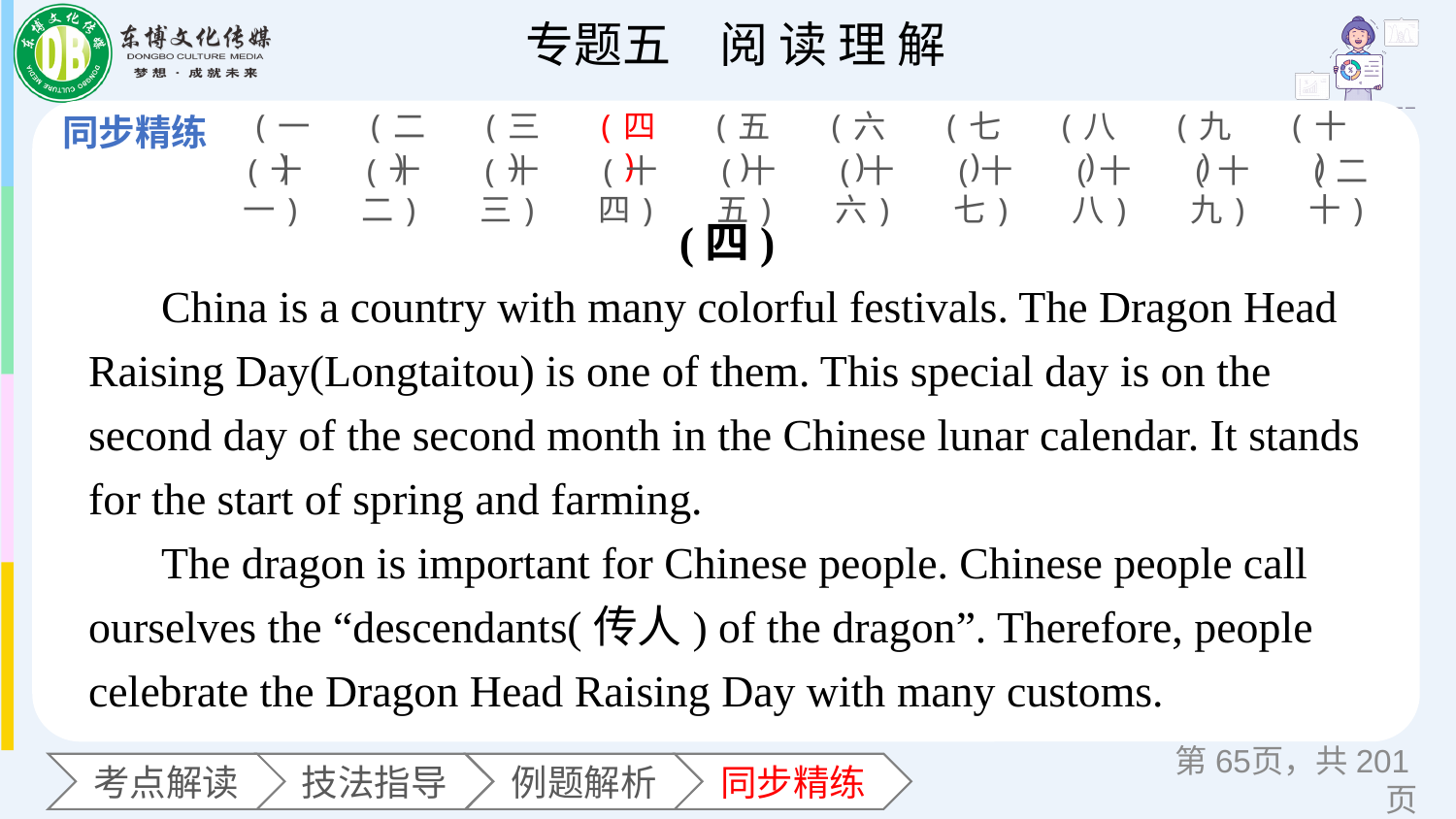

(一)
(二)
(三)
(四)
(五)
(六)
(七)
(八)
(九)
(十)
(十一)
(十二)
(十三)
(十四)
(十五)
(十六)
(十七)
(十八)
(十九)
(二十)
(四)
China is a country with many colorful festivals. The Dragon Head Raising Day(Longtaitou) is one of them. This special day is on the second day of the second month in the Chinese lunar calendar. It stands for the start of spring and farming.
The dragon is important for Chinese people. Chinese people call ourselves the “descendants(传人) of the dragon”. Therefore, people celebrate the Dragon Head Raising Day with many customs.
第65页，共201页